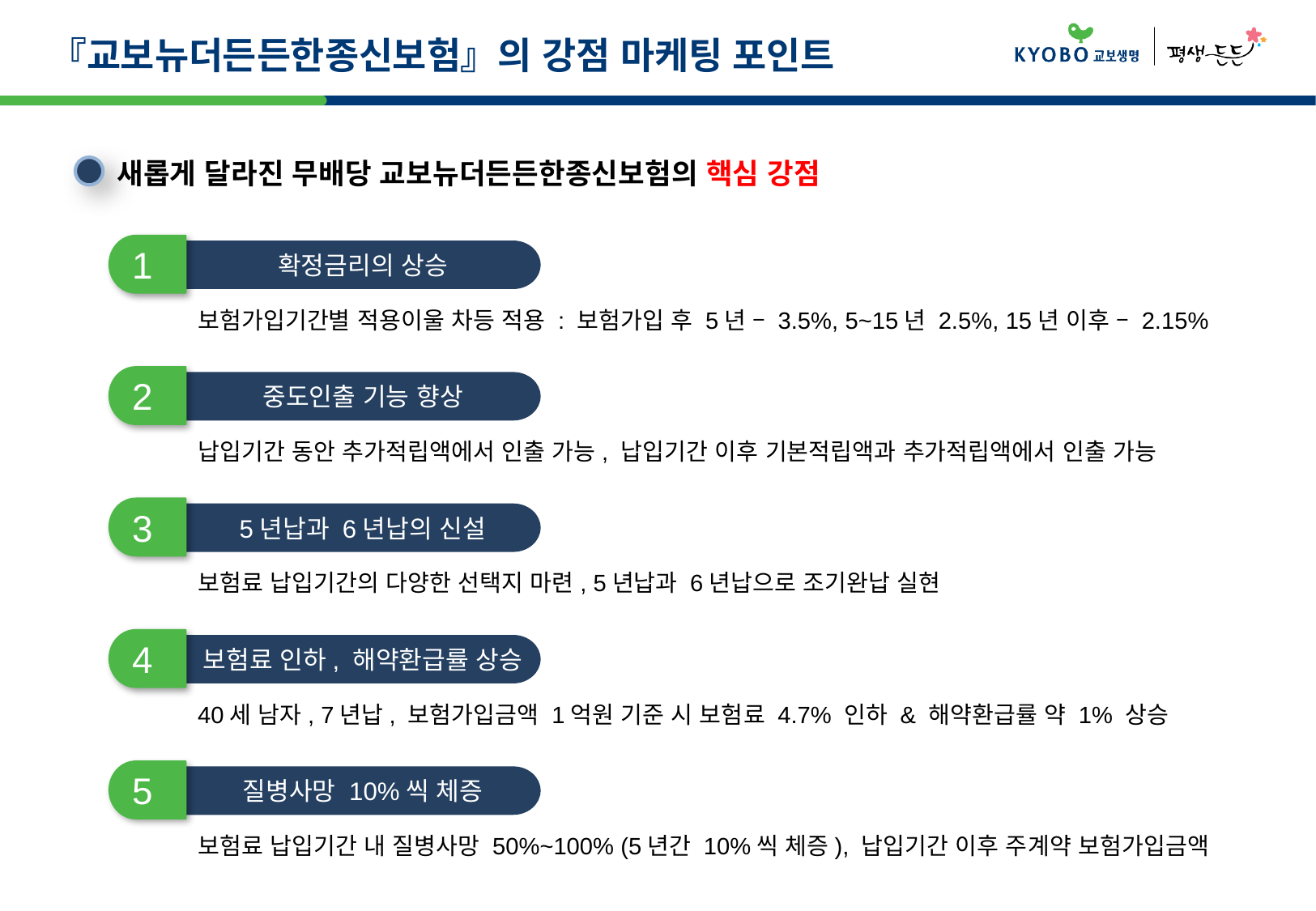

『교보뉴더든든한종신보험』의 강점 마케팅 포인트
새롭게 달라진 무배당 교보뉴더든든한종신보험의 핵심 강점

1
확정금리의 상승
보험가입기간별 적용이울 차등 적용 : 보험가입 후 5년 – 3.5%, 5~15년 2.5%, 15년 이후 – 2.15%
2
중도인출 기능 향상
납입기간 동안 추가적립액에서 인출 가능, 납입기간 이후 기본적립액과 추가적립액에서 인출 가능
3
5년납과 6년납의 신설
보험료 납입기간의 다양한 선택지 마련, 5년납과 6년납으로 조기완납 실현
4
보험료 인하, 해약환급률 상승
40세 남자, 7년납, 보험가입금액 1억원 기준 시 보험료 4.7% 인하 & 해약환급률 약 1% 상승
5
질병사망 10%씩 체증
보험료 납입기간 내 질병사망 50%~100% (5년간 10%씩 체증), 납입기간 이후 주계약 보험가입금액